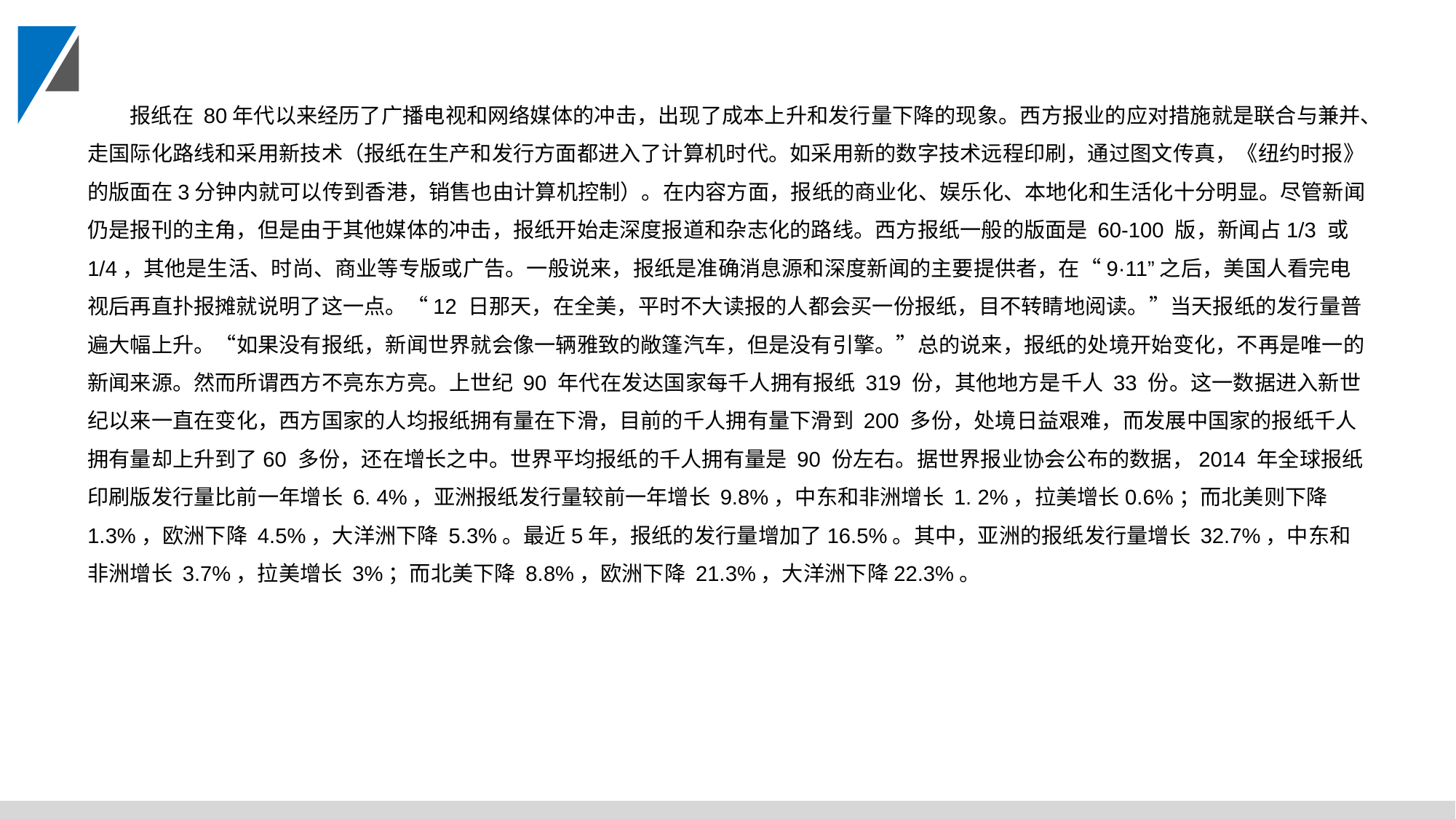

报纸在 80年代以来经历了广播电视和网络媒体的冲击，出现了成本上升和发行量下降的现象。西方报业的应对措施就是联合与兼并、走国际化路线和采用新技术（报纸在生产和发行方面都进入了计算机时代。如采用新的数字技术远程印刷，通过图文传真，《纽约时报》的版面在3分钟内就可以传到香港，销售也由计算机控制）。在内容方面，报纸的商业化、娱乐化、本地化和生活化十分明显。尽管新闻仍是报刊的主角，但是由于其他媒体的冲击，报纸开始走深度报道和杂志化的路线。西方报纸一般的版面是 60-100 版，新闻占1/3 或 1/4，其他是生活、时尚、商业等专版或广告。一般说来，报纸是准确消息源和深度新闻的主要提供者，在“9·11”之后，美国人看完电视后再直扑报摊就说明了这一点。“12 日那天，在全美，平时不大读报的人都会买一份报纸，目不转睛地阅读。”当天报纸的发行量普遍大幅上升。“如果没有报纸，新闻世界就会像一辆雅致的敞篷汽车，但是没有引擎。”总的说来，报纸的处境开始变化，不再是唯一的新闻来源。然而所谓西方不亮东方亮。上世纪 90 年代在发达国家每千人拥有报纸 319 份，其他地方是千人 33 份。这一数据进入新世纪以来一直在变化，西方国家的人均报纸拥有量在下滑，目前的千人拥有量下滑到 200 多份，处境日益艰难，而发展中国家的报纸千人拥有量却上升到了60 多份，还在增长之中。世界平均报纸的千人拥有量是 90 份左右。据世界报业协会公布的数据，2014 年全球报纸印刷版发行量比前一年增长 6. 4%，亚洲报纸发行量较前一年增长 9.8%，中东和非洲增长 1. 2%，拉美增长0.6%；而北美则下降 1.3%，欧洲下降 4.5%，大洋洲下降 5.3%。最近5年，报纸的发行量增加了16.5%。其中，亚洲的报纸发行量增长 32.7%，中东和非洲增长 3.7%，拉美增长 3%；而北美下降 8.8%，欧洲下降 21.3%，大洋洲下降22.3%。